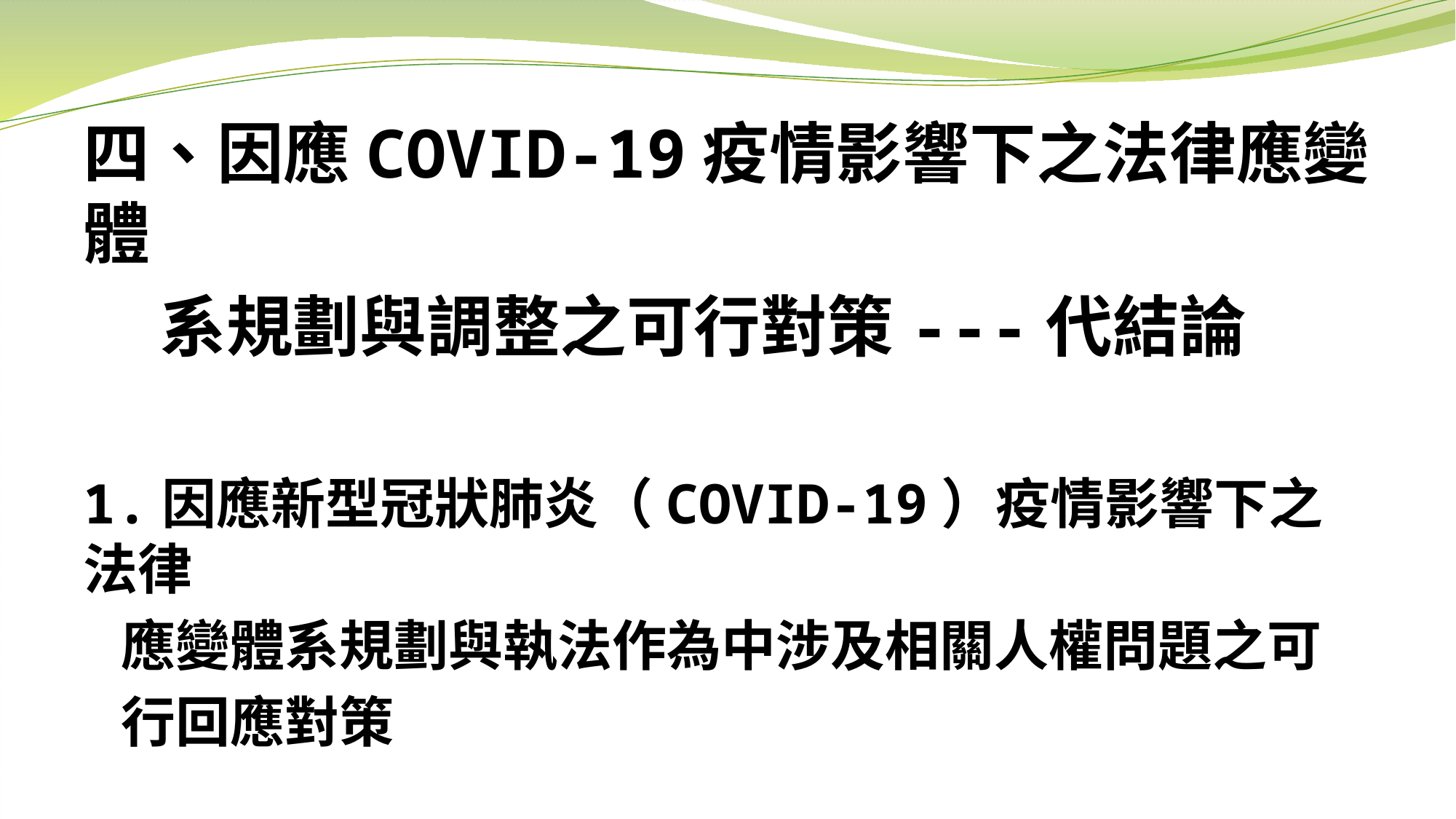

#
四、因應COVID-19疫情影響下之法律應變體
    系規劃與調整之可行對策---代結論

1.因應新型冠狀肺炎（COVID-19）疫情影響下之法律
  應變體系規劃與執法作為中涉及相關人權問題之可
  行回應對策